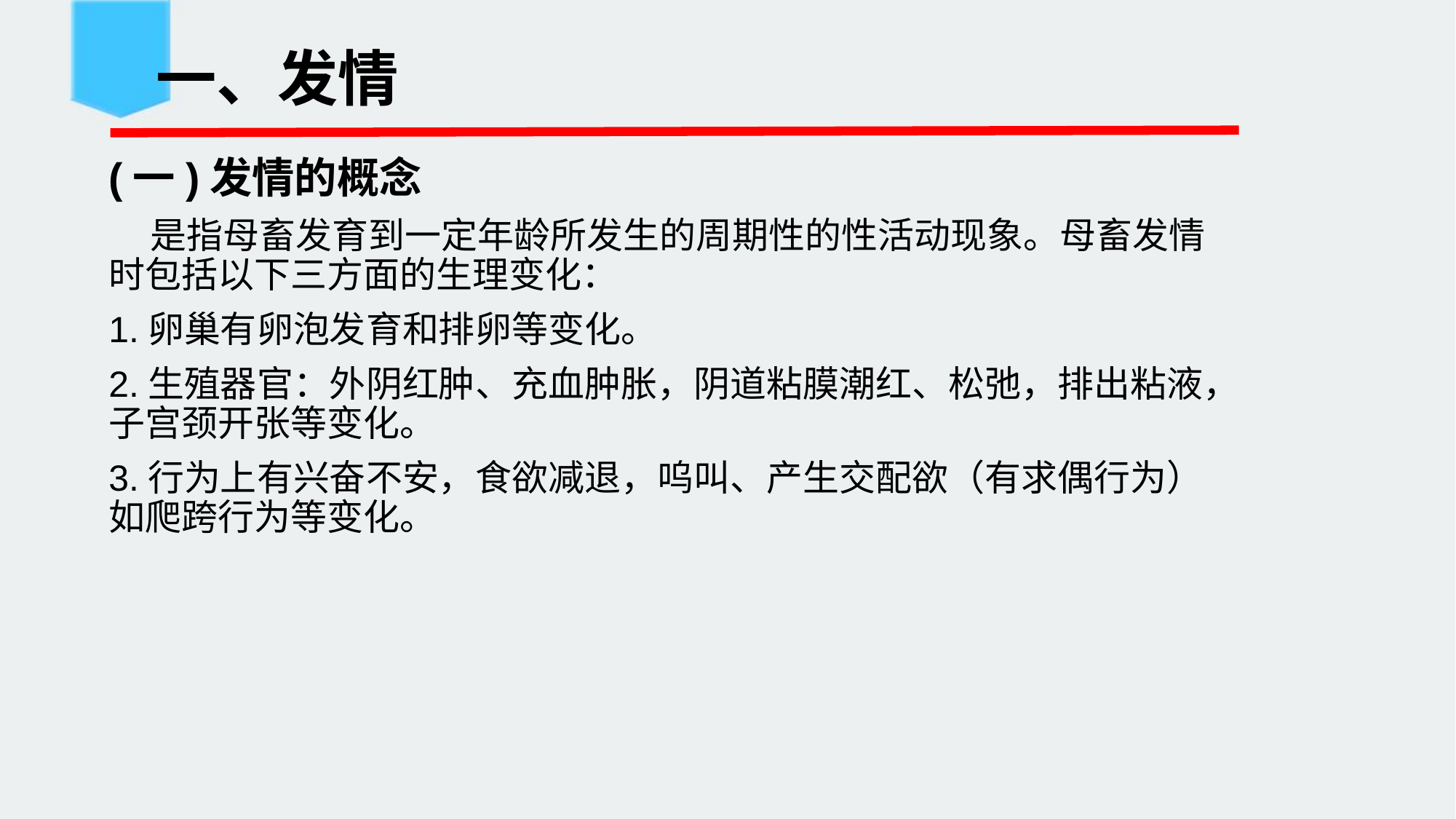

# 一、发情
(一)发情的概念
    是指母畜发育到一定年龄所发生的周期性的性活动现象。母畜发情时包括以下三方面的生理变化：
1.卵巢有卵泡发育和排卵等变化。
2.生殖器官：外阴红肿、充血肿胀，阴道粘膜潮红、松弛，排出粘液，子宫颈开张等变化。
3.行为上有兴奋不安，食欲减退，呜叫、产生交配欲（有求偶行为）如爬跨行为等变化。